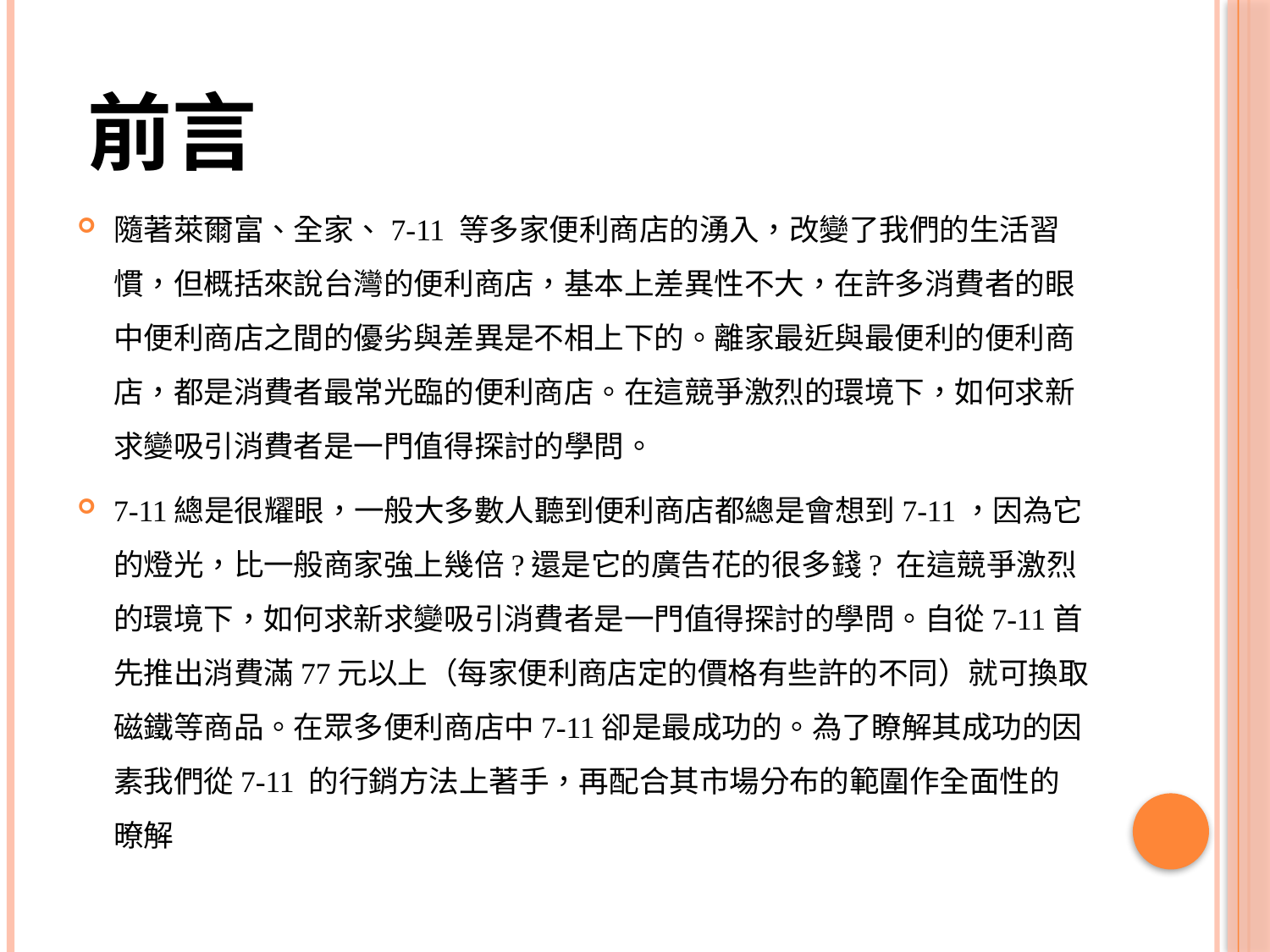

# 前言
隨著萊爾富、全家、7-11 等多家便利商店的湧入，改變了我們的生活習慣，但概括來說台灣的便利商店，基本上差異性不大，在許多消費者的眼中便利商店之間的優劣與差異是不相上下的。離家最近與最便利的便利商店，都是消費者最常光臨的便利商店。在這競爭激烈的環境下，如何求新求變吸引消費者是一門值得探討的學問。
7-11總是很耀眼，一般大多數人聽到便利商店都總是會想到7-11，因為它的燈光，比一般商家強上幾倍?還是它的廣告花的很多錢? 在這競爭激烈的環境下，如何求新求變吸引消費者是一門值得探討的學問。自從7-11首先推出消費滿77元以上（每家便利商店定的價格有些許的不同）就可換取磁鐵等商品。在眾多便利商店中7-11卻是最成功的。為了瞭解其成功的因素我們從7-11 的行銷方法上著手，再配合其市場分布的範圍作全面性的暸解